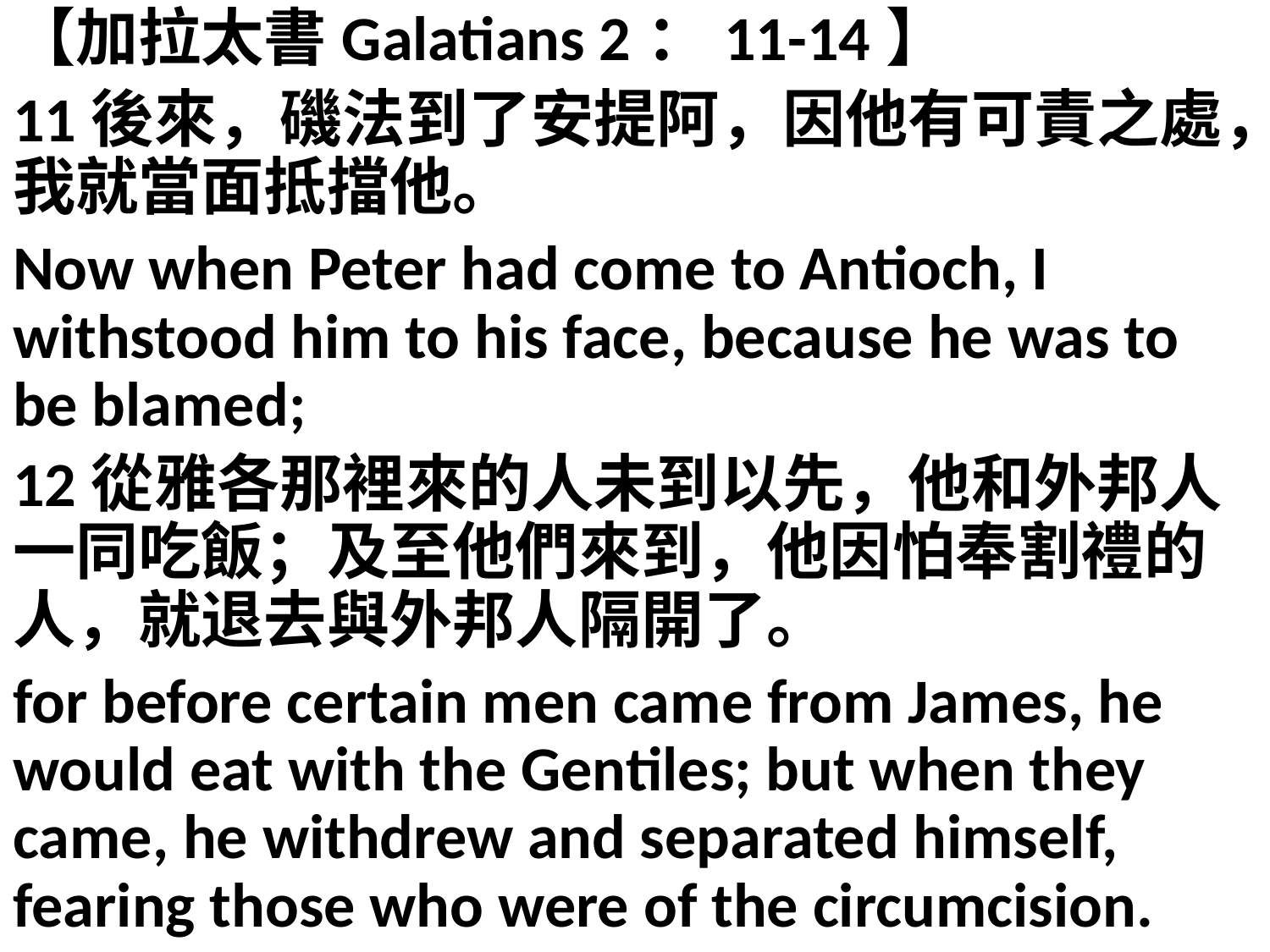

【加拉太書Galatians 2：11-14】
11後來，磯法到了安提阿，因他有可責之處，我就當面抵擋他。
Now when Peter had come to Antioch, I withstood him to his face, because he was to be blamed;
12從雅各那裡來的人未到以先，他和外邦人一同吃飯；及至他們來到，他因怕奉割禮的人，就退去與外邦人隔開了。
for before certain men came from James, he would eat with the Gentiles; but when they came, he withdrew and separated himself, fearing those who were of the circumcision.